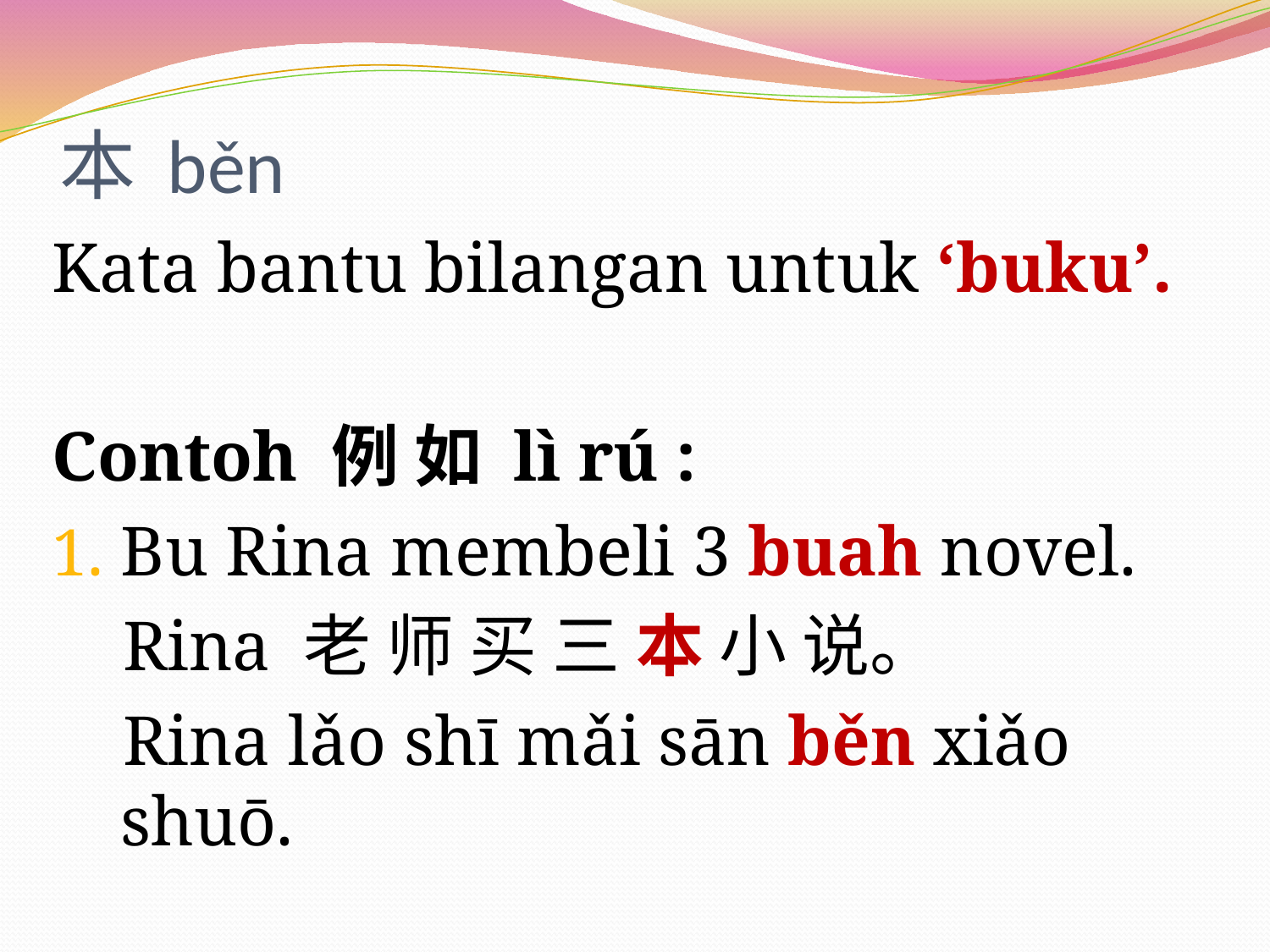

# 本 běn
Kata bantu bilangan untuk ‘buku’.

Contoh 例 如 lì rú :
Bu Rina membeli 3 buah novel.
Rina 老 师 买 三 本 小 说。
Rina lǎo shī mǎi sān běn xiǎo shuō.